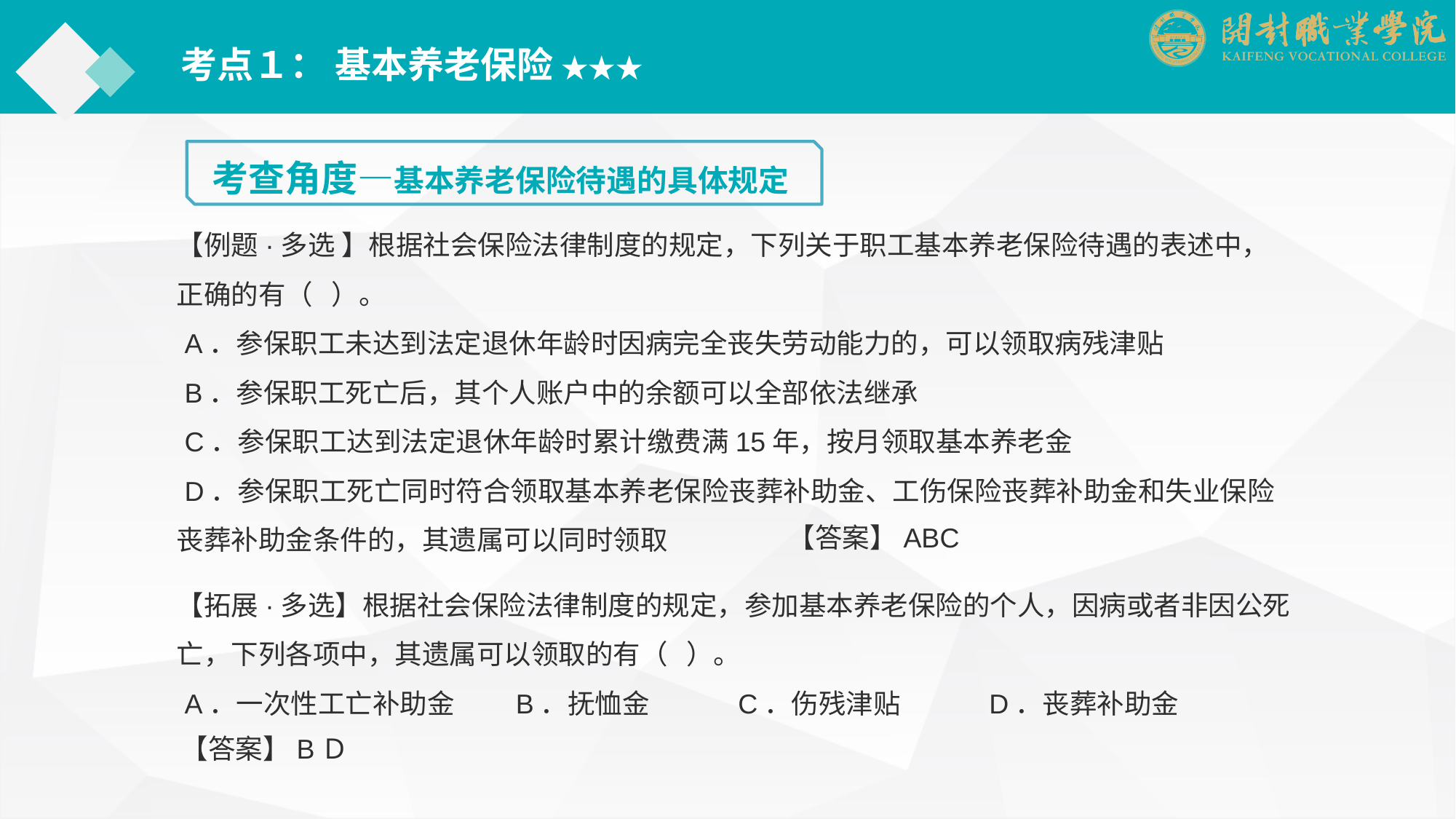

考点１： 基本养老保险 ★★★

考查角度—基本养老保险待遇的具体规定
【例题·多选 】根据社会保险法律制度的规定，下列关于职工基本养老保险待遇的表述中，正确的有（   ）。
 A．参保职工未达到法定退休年龄时因病完全丧失劳动能力的，可以领取病残津贴
 B．参保职工死亡后，其个人账户中的余额可以全部依法继承
 C．参保职工达到法定退休年龄时累计缴费满15年，按月领取基本养老金
 D．参保职工死亡同时符合领取基本养老保险丧葬补助金、工伤保险丧葬补助金和失业保险丧葬补助金条件的，其遗属可以同时领取
【答案】ABC
【拓展·多选】根据社会保险法律制度的规定，参加基本养老保险的个人，因病或者非因公死亡，下列各项中，其遗属可以领取的有（   ）。
 A．一次性工亡补助金　　B．抚恤金　　　C．伤残津贴　　　D．丧葬补助金
【答案】BＤ